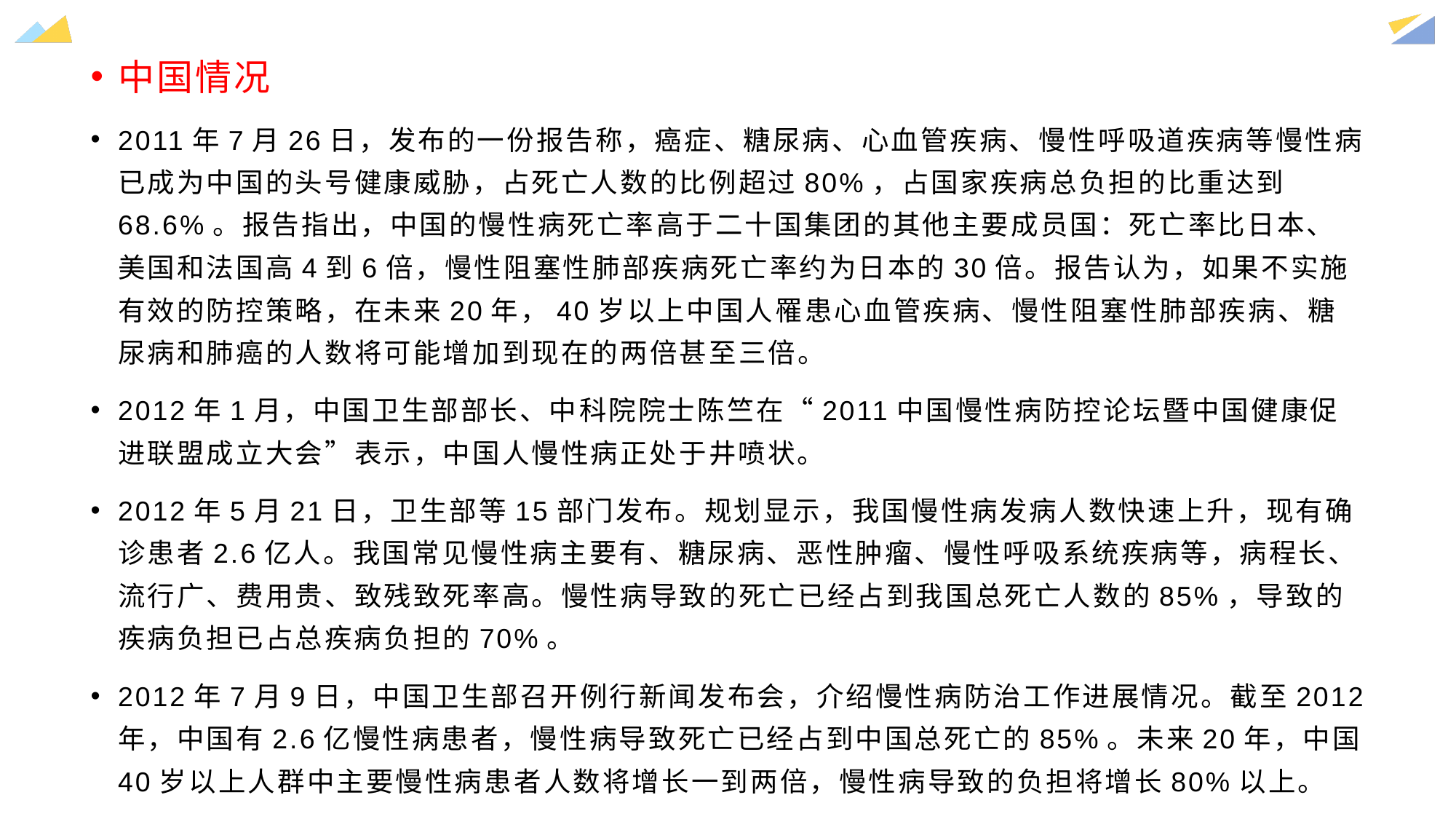

中国情况
2011年7月26日，发布的一份报告称，癌症、糖尿病、心血管疾病、慢性呼吸道疾病等慢性病已成为中国的头号健康威胁，占死亡人数的比例超过80%，占国家疾病总负担的比重达到68.6%。报告指出，中国的慢性病死亡率高于二十国集团的其他主要成员国：死亡率比日本、美国和法国高4到6倍，慢性阻塞性肺部疾病死亡率约为日本的30倍。报告认为，如果不实施有效的防控策略，在未来20年，40岁以上中国人罹患心血管疾病、慢性阻塞性肺部疾病、糖尿病和肺癌的人数将可能增加到现在的两倍甚至三倍。
2012年1月，中国卫生部部长、中科院院士陈竺在“2011中国慢性病防控论坛暨中国健康促进联盟成立大会”表示，中国人慢性病正处于井喷状。
2012年5月21日，卫生部等15部门发布。规划显示，我国慢性病发病人数快速上升，现有确诊患者2.6亿人。我国常见慢性病主要有、糖尿病、恶性肿瘤、慢性呼吸系统疾病等，病程长、流行广、费用贵、致残致死率高。慢性病导致的死亡已经占到我国总死亡人数的85%，导致的疾病负担已占总疾病负担的70%。
2012年7月9日，中国卫生部召开例行新闻发布会，介绍慢性病防治工作进展情况。截至2012年，中国有2.6亿慢性病患者，慢性病导致死亡已经占到中国总死亡的85%。未来20年，中国40岁以上人群中主要慢性病患者人数将增长一到两倍，慢性病导致的负担将增长80%以上。